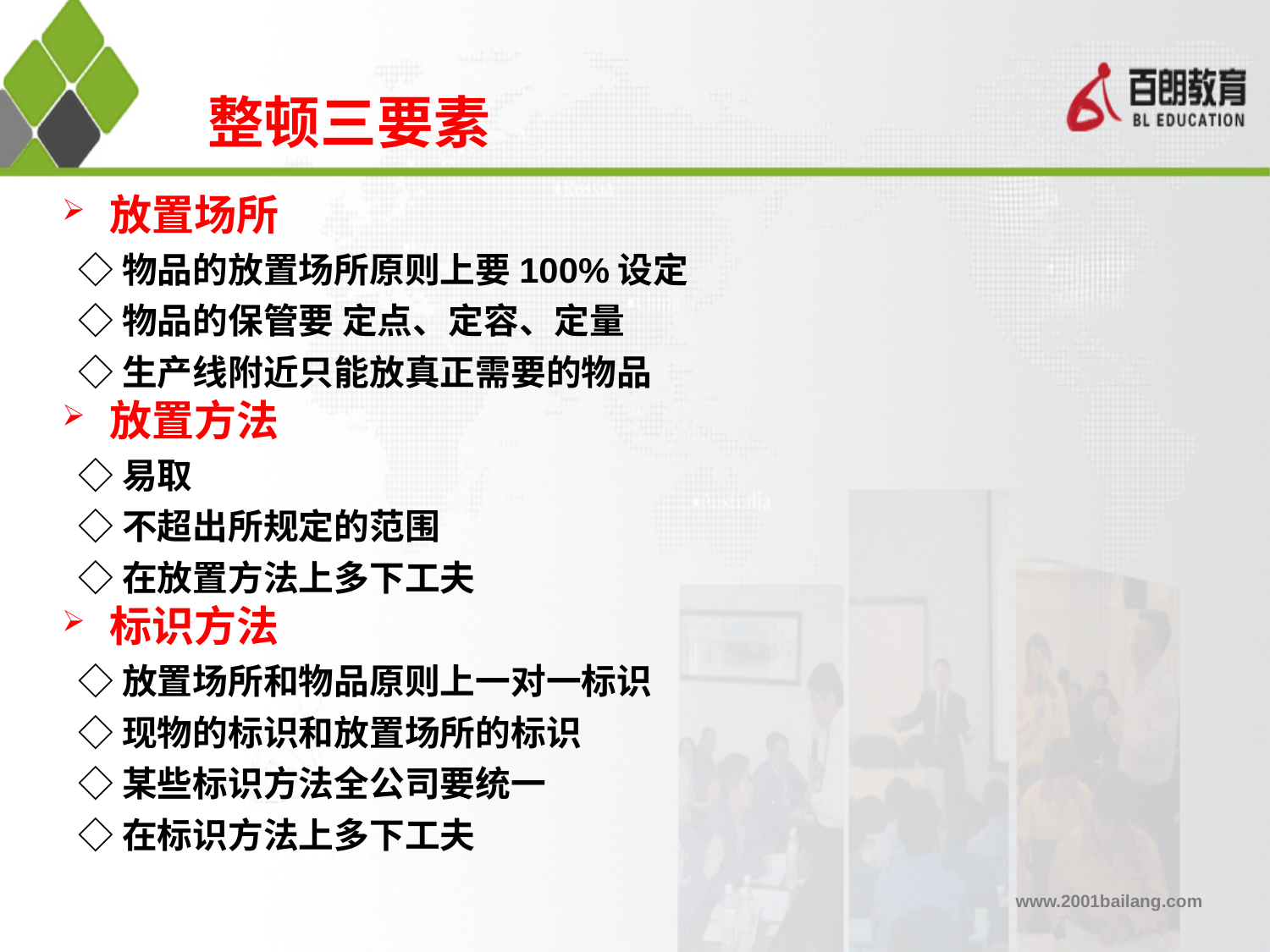

# 整顿三要素
放置场所
  ◇物品的放置场所原则上要100%设定
  ◇物品的保管要 定点、定容、定量
  ◇生产线附近只能放真正需要的物品
放置方法
  ◇易取
  ◇不超出所规定的范围
  ◇在放置方法上多下工夫
标识方法
  ◇放置场所和物品原则上一对一标识
  ◇现物的标识和放置场所的标识
  ◇某些标识方法全公司要统一
  ◇在标识方法上多下工夫